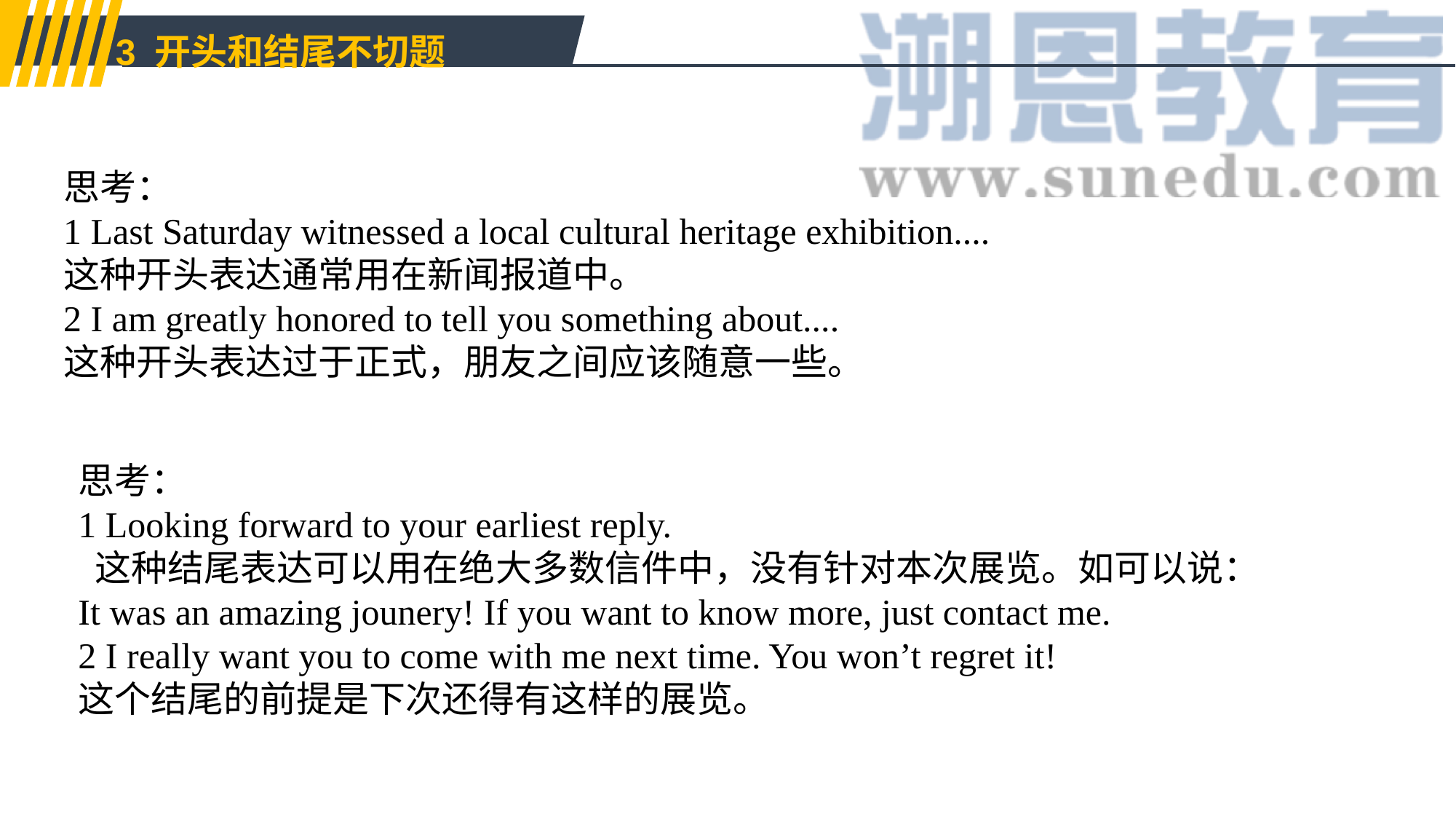

3 开头和结尾不切题

思考：
1 Last Saturday witnessed a local cultural heritage exhibition....
这种开头表达通常用在新闻报道中。
2 I am greatly honored to tell you something about....
这种开头表达过于正式，朋友之间应该随意一些。

思考：
1 Looking forward to your earliest reply.
 这种结尾表达可以用在绝大多数信件中，没有针对本次展览。如可以说：It was an amazing jounery! If you want to know more, just contact me.
2 I really want you to come with me next time. You won’t regret it!
这个结尾的前提是下次还得有这样的展览。